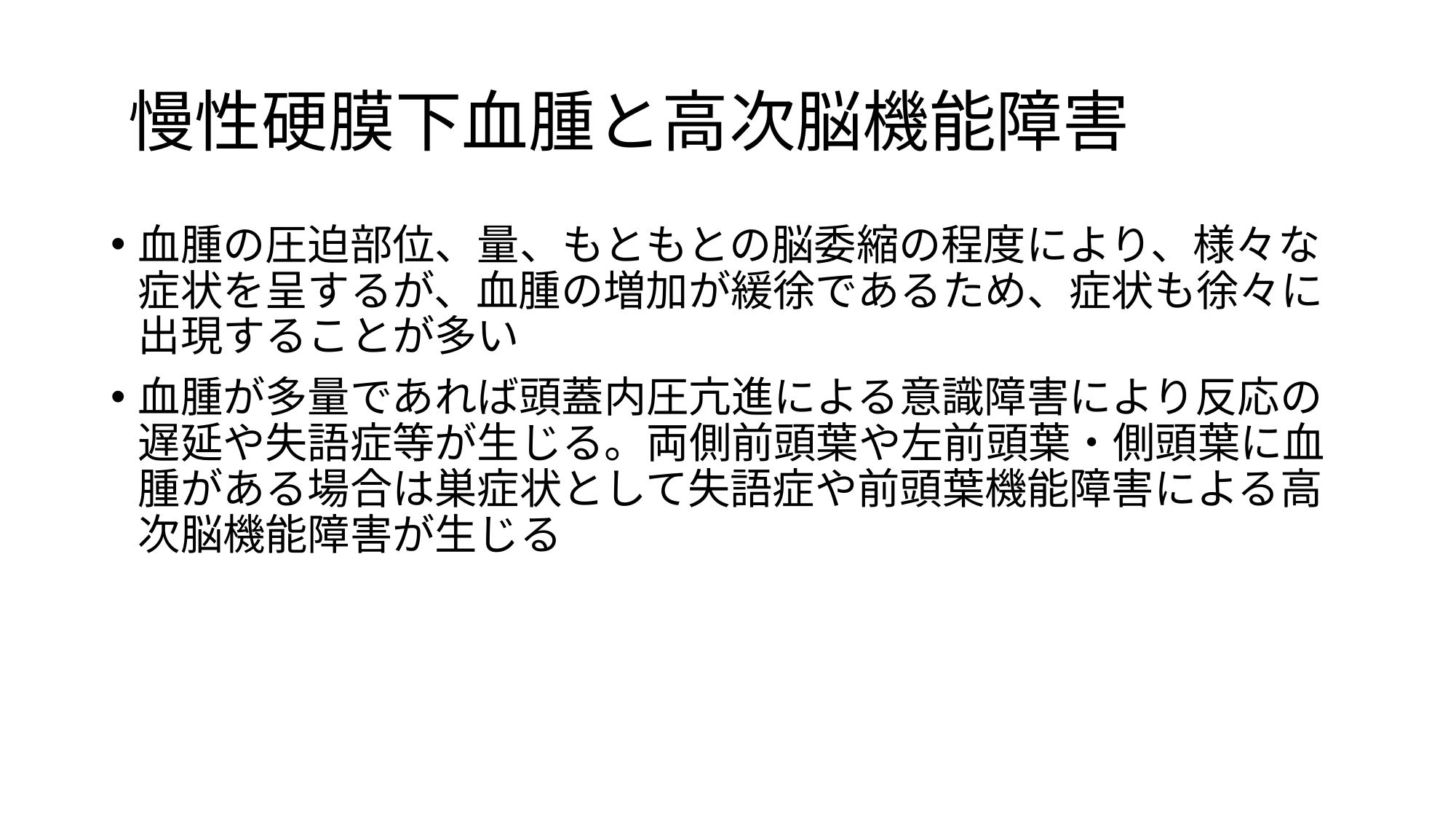

# 慢性硬膜下血腫と高次脳機能障害
血腫の圧迫部位、量、もともとの脳委縮の程度により、様々な症状を呈するが、血腫の増加が緩徐であるため、症状も徐々に出現することが多い
血腫が多量であれば頭蓋内圧亢進による意識障害により反応の遅延や失語症等が生じる。両側前頭葉や左前頭葉・側頭葉に血腫がある場合は巣症状として失語症や前頭葉機能障害による高次脳機能障害が生じる